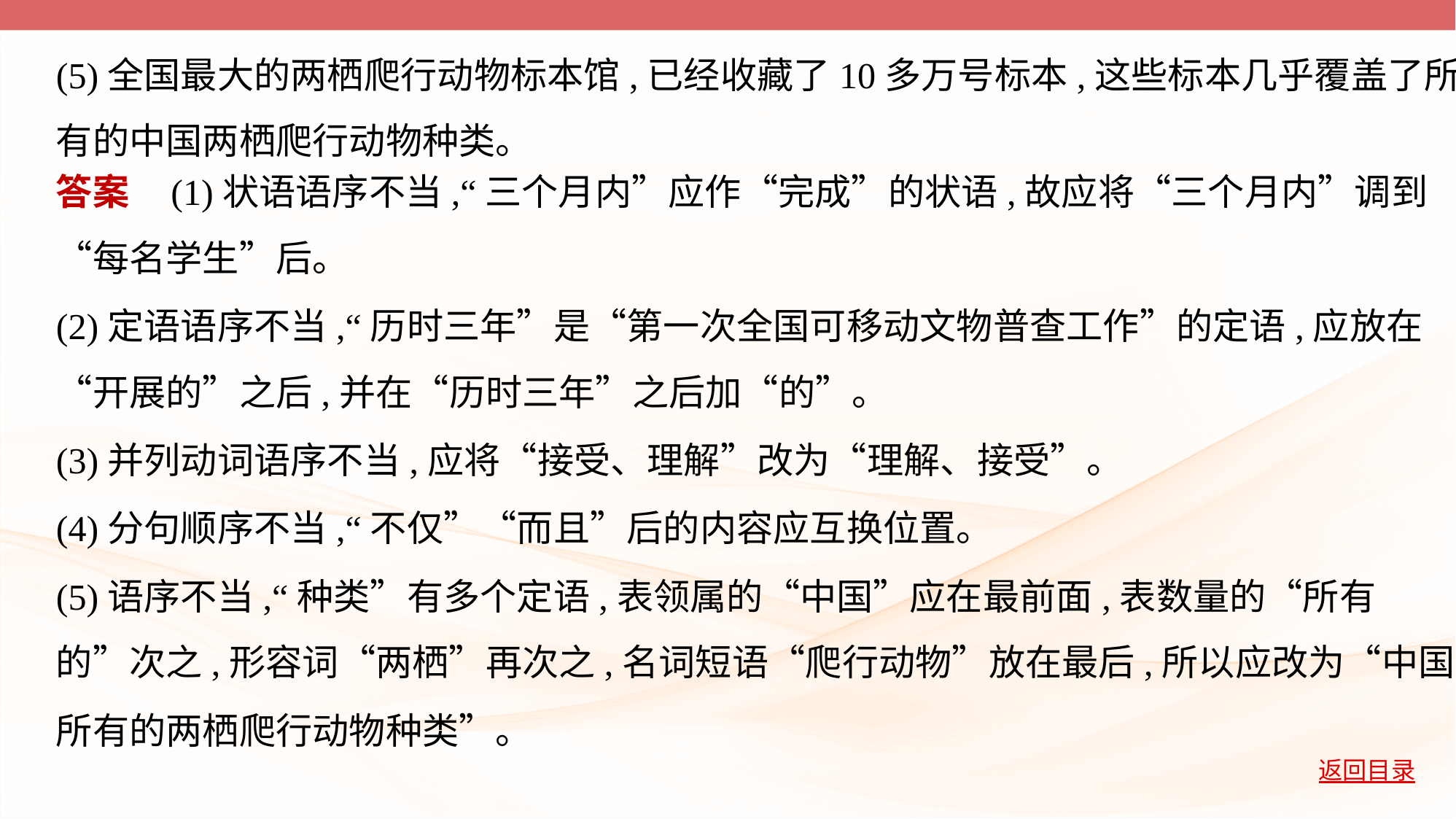

(5)全国最大的两栖爬行动物标本馆,已经收藏了10多万号标本,这些标本几乎覆盖了所
有的中国两栖爬行动物种类。

答案    (1)状语语序不当,“三个月内”应作“完成”的状语,故应将“三个月内”调到
“每名学生”后。
(2)定语语序不当,“历时三年”是“第一次全国可移动文物普查工作”的定语,应放在
“开展的”之后,并在“历时三年”之后加“的”。
(3)并列动词语序不当,应将“接受、理解”改为“理解、接受”。
(4)分句顺序不当,“不仅”“而且”后的内容应互换位置。
(5)语序不当,“种类”有多个定语,表领属的“中国”应在最前面,表数量的“所有
的”次之,形容词“两栖”再次之,名词短语“爬行动物”放在最后,所以应改为“中国
所有的两栖爬行动物种类”。